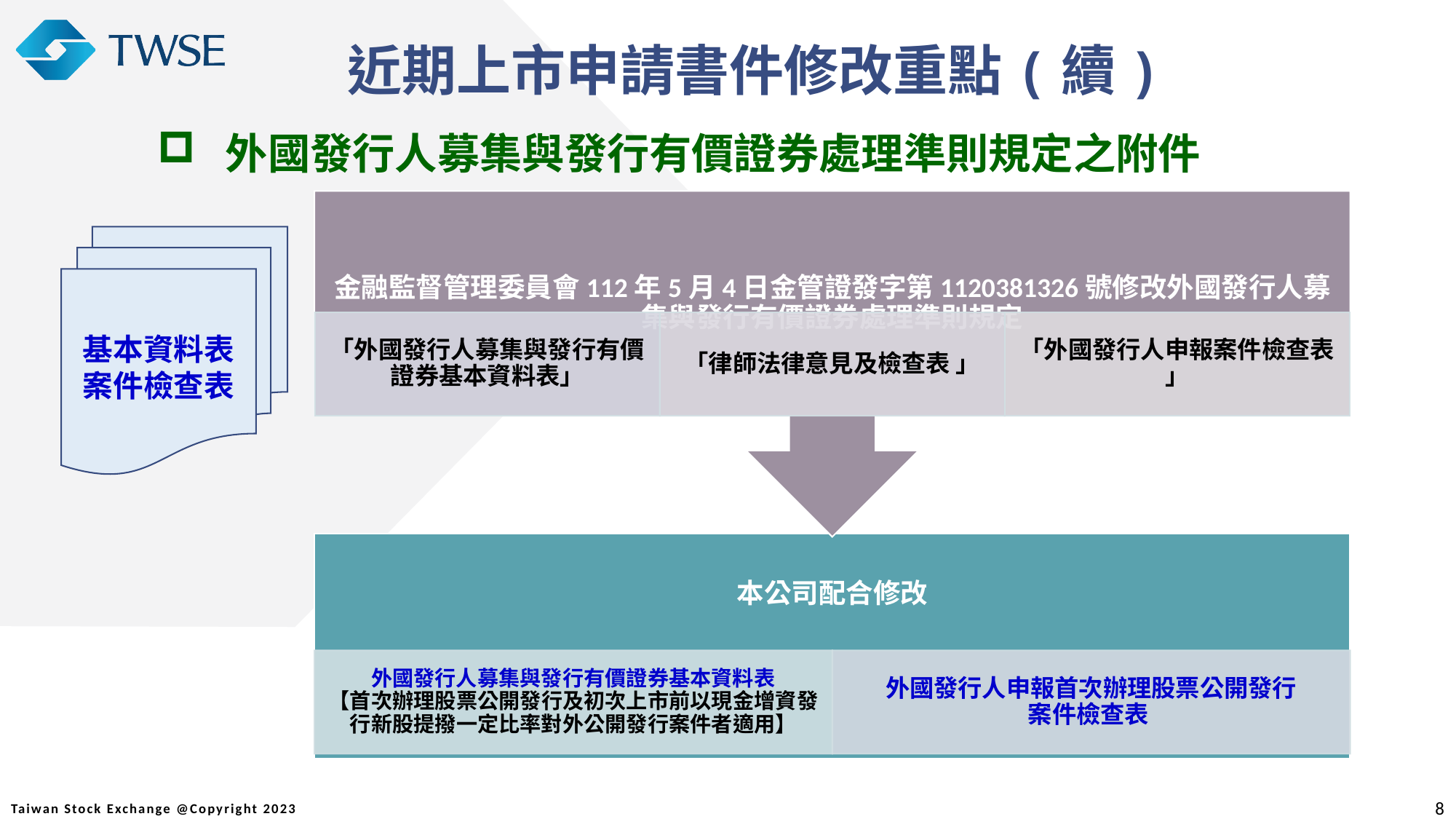

近期上市申請書件修改重點(續)
外國發行人募集與發行有價證券處理準則規定之附件
本公司配合修改
外國發行人募集與發行有價證券基本資料表
【首次辦理股票公開發行及初次上市前以現金增資發行新股提撥一定比率對外公開發行案件者適用】
外國發行人申報首次辦理股票公開發行
案件檢查表
金融監督管理委員會112年5月4日金管證發字第1120381326號修改外國發行人募集與發行有價證券處理準則規定
「外國發行人募集與發行有價證券基本資料表」
「律師法律意見及檢查表 」
「外國發行人申報案件檢查表 」
基本資料表
案件檢查表
8